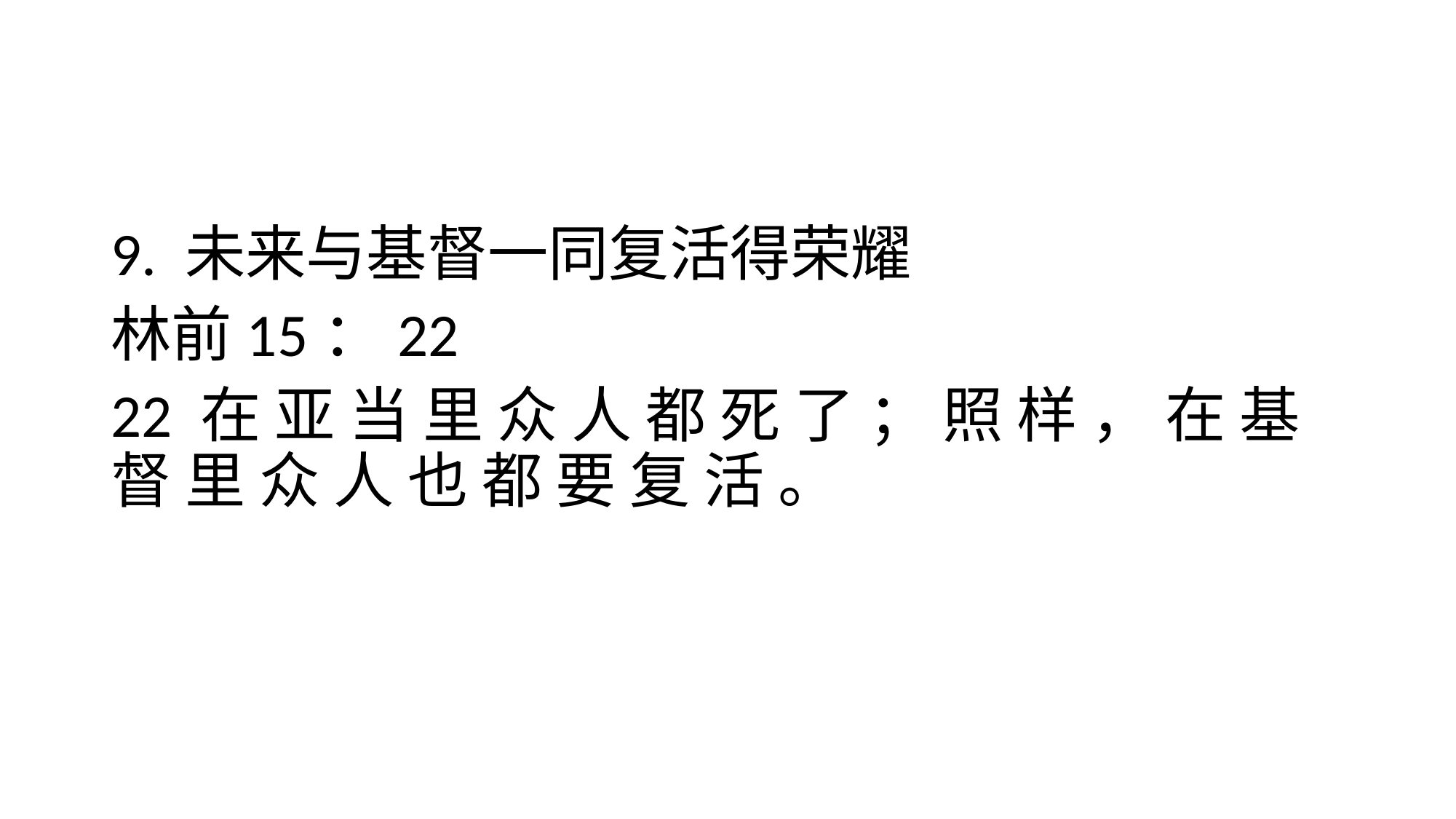

#
9. 未来与基督一同复活得荣耀
林前15：22
22 在 亚 当 里 众 人 都 死 了 ； 照 样 ， 在 基 督 里 众 人 也 都 要 复 活 。